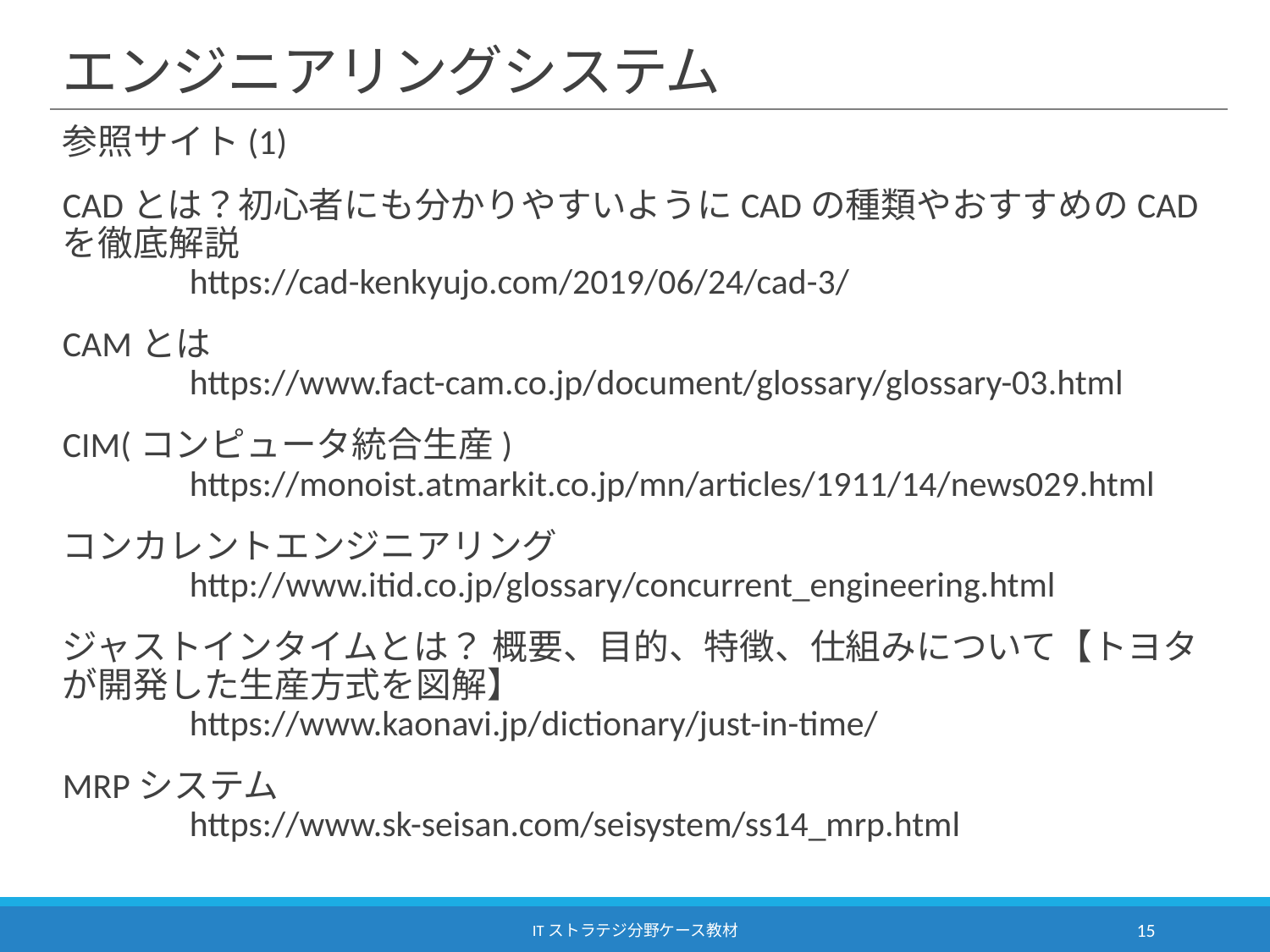

# エンジニアリングシステム
参照サイト(1)
CADとは？初心者にも分かりやすいようにCADの種類やおすすめのCADを徹底解説
	https://cad-kenkyujo.com/2019/06/24/cad-3/
CAMとは
	https://www.fact-cam.co.jp/document/glossary/glossary-03.html
CIM(コンピュータ統合生産)
	https://monoist.atmarkit.co.jp/mn/articles/1911/14/news029.html
コンカレントエンジニアリング
	http://www.itid.co.jp/glossary/concurrent_engineering.html
ジャストインタイムとは？ 概要、目的、特徴、仕組みについて【トヨタが開発した生産方式を図解】
	https://www.kaonavi.jp/dictionary/just-in-time/
MRPシステム
	https://www.sk-seisan.com/seisystem/ss14_mrp.html

ITストラテジ分野ケース教材
15